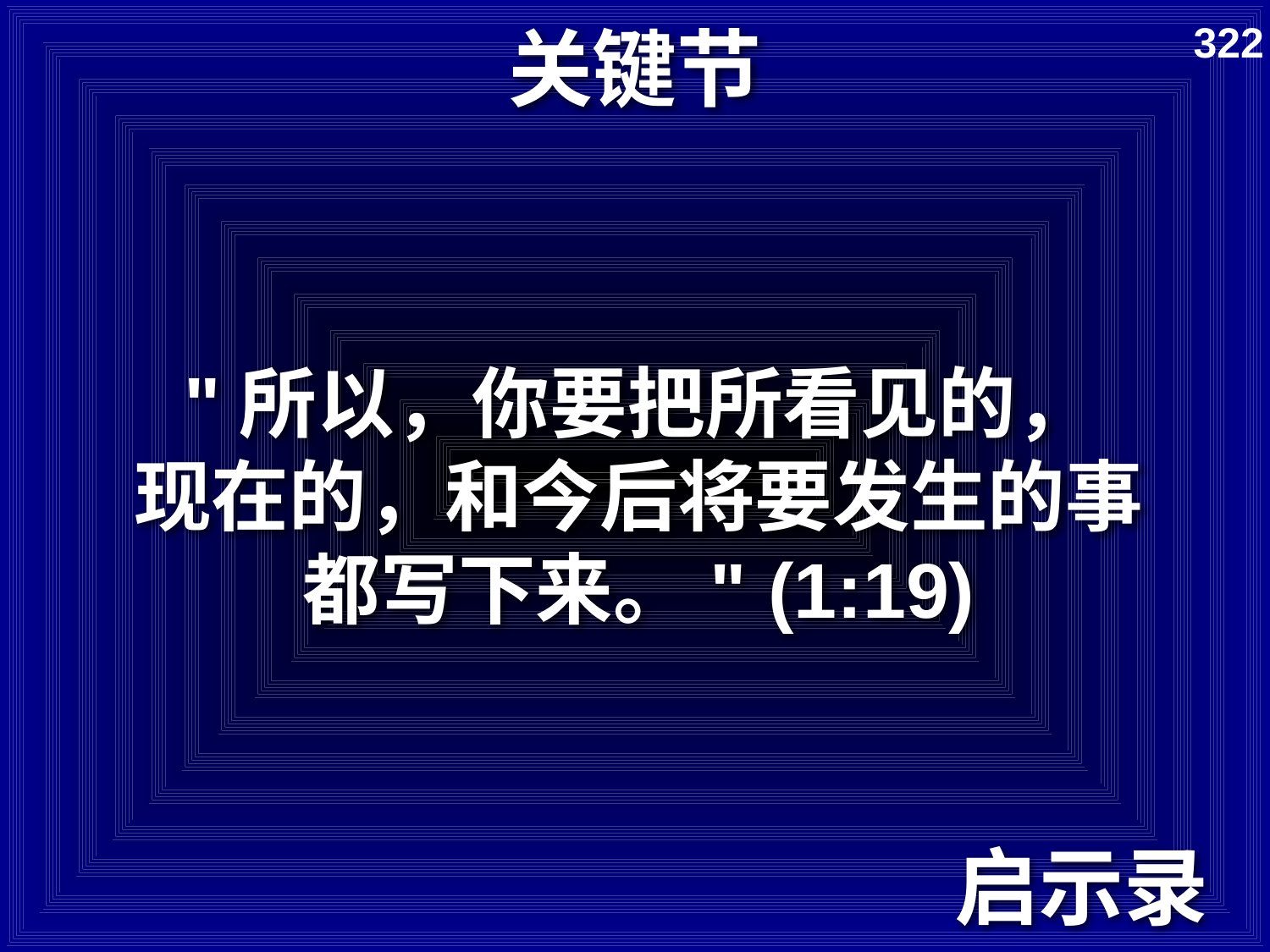

# 关键节
322

"所以，你要把所看见的，
现在的，和今后将要发生的事
都写下来。" (1:19)
启示录